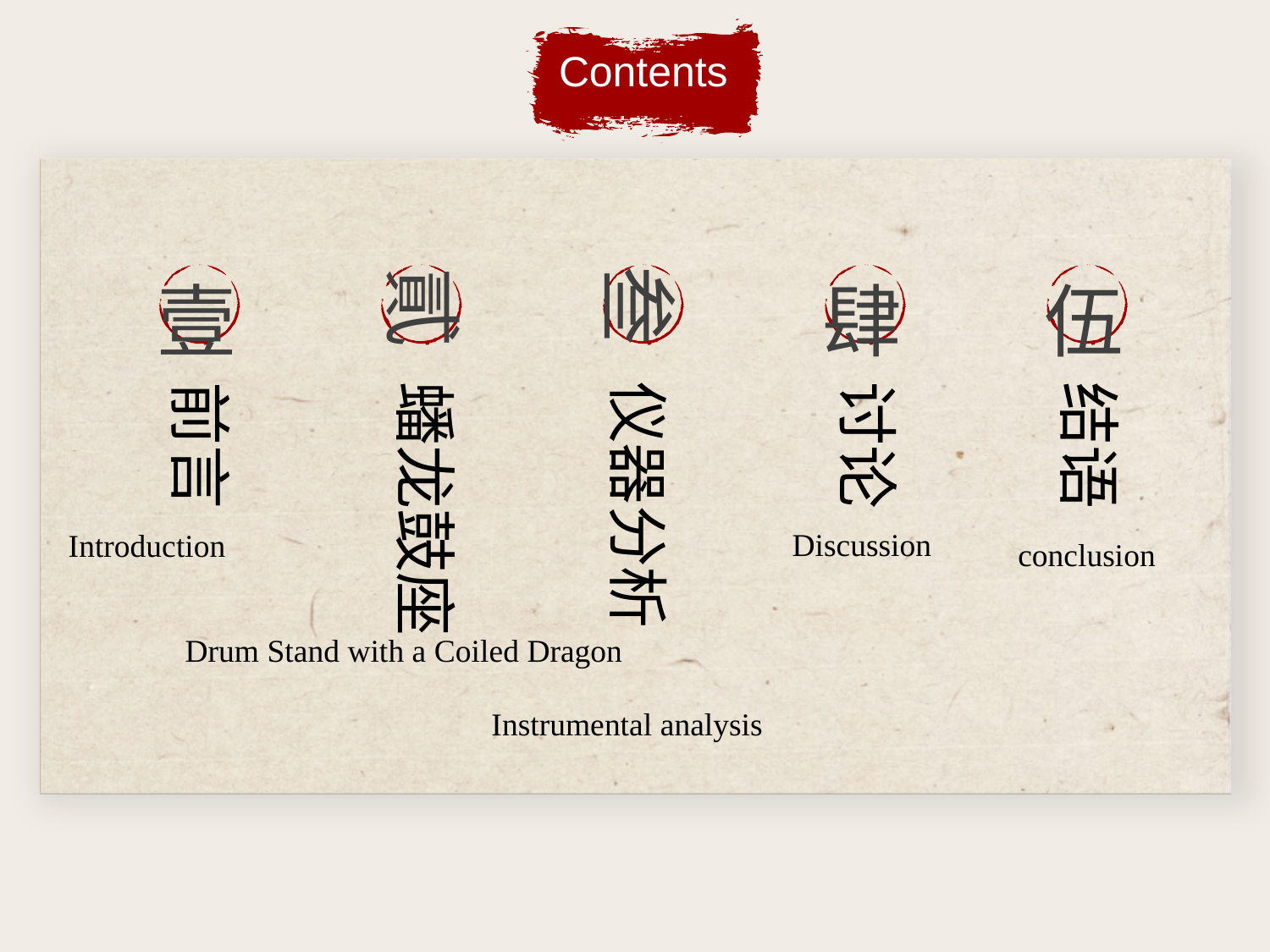

Contents
叁
貳

壹
肆
伍
蟠龙鼓座
仪器分析

讨论
结语
前言
Discussion
Introduction
conclusion
Drum Stand with a Coiled Dragon
Instrumental analysis